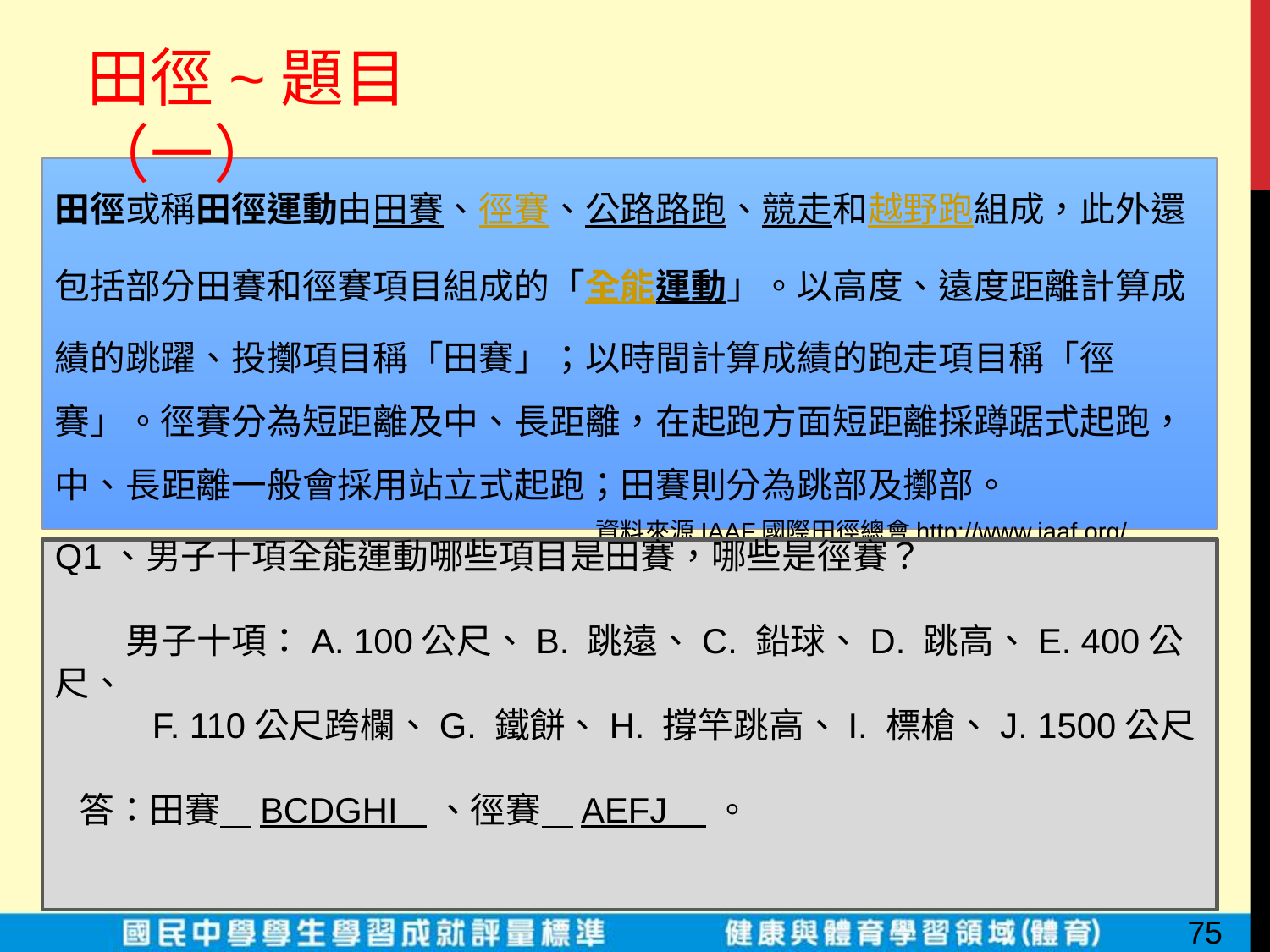

田徑~題目（一）

田徑或稱田徑運動由田賽、徑賽、公路路跑、競走和越野跑組成，此外還包括部分田賽和徑賽項目組成的「全能運動」。以高度、遠度距離計算成績的跳躍、投擲項目稱「田賽」；以時間計算成績的跑走項目稱「徑賽」。徑賽分為短距離及中、長距離，在起跑方面短距離採蹲踞式起跑，中、長距離一般會採用站立式起跑；田賽則分為跳部及擲部。
                                                                    資料來源IAAF國際田徑總會http://www.iaaf.org/

# 排球~題目（一）

Q1、男子十項全能運動哪些項目是田賽，哪些是徑賽？

        男子十項：A. 100公尺、B. 跳遠、C. 鉛球、D. 跳高、E. 400公尺、
          F. 110公尺跨欄、G. 鐵餅、H. 撐竿跳高、I. 標槍、J. 1500公尺

  答：田賽    BCDGHI   、徑賽    AEFJ    。

75